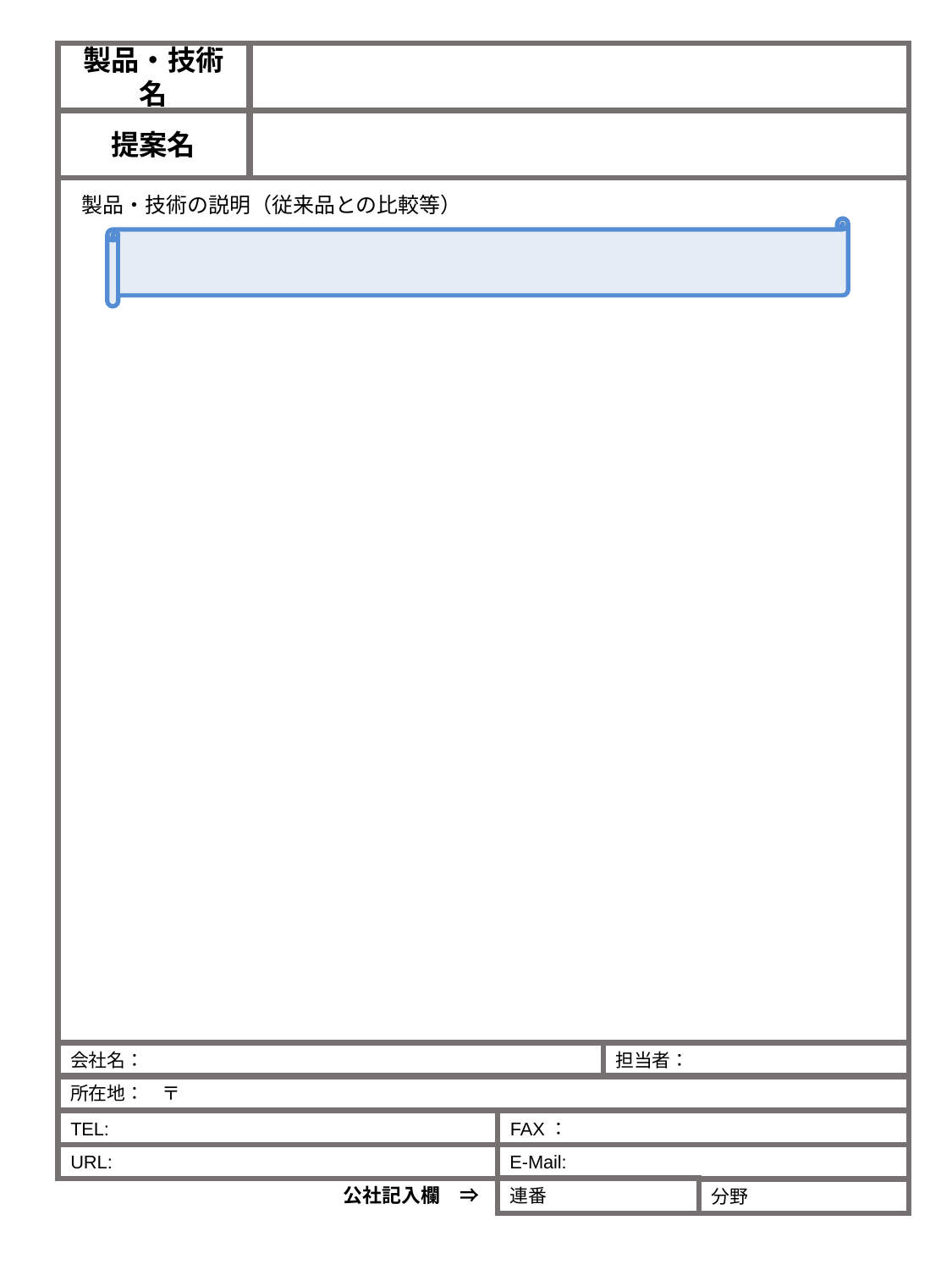

製品・技術名

提案名

製品・技術の説明（従来品との比較等）

会社名：
担当者：
所在地：　〒
FAX：
TEL:
E-Mail:
URL:
公社記入欄　⇒
連番
分野